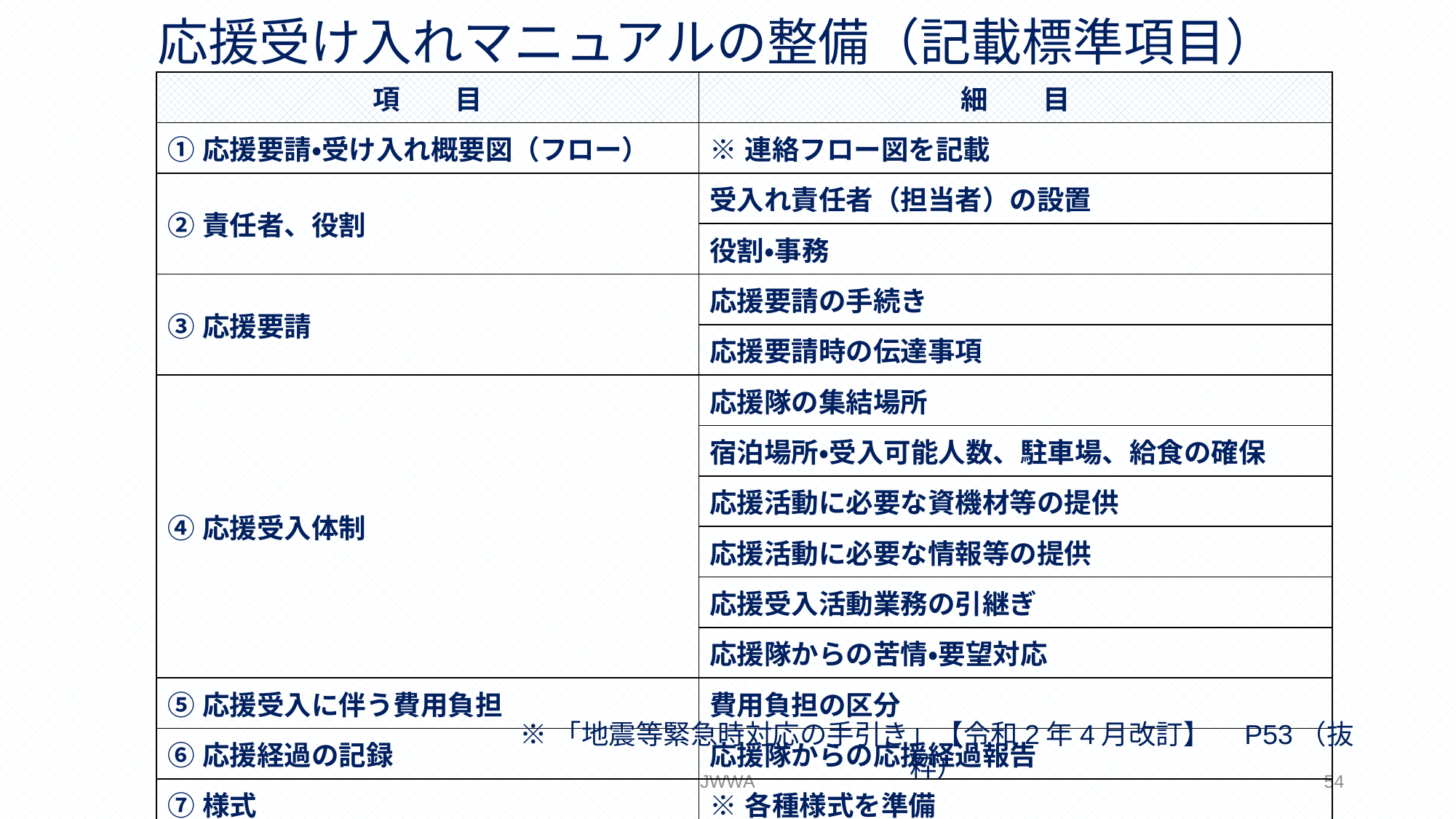

# 応援受け入れマニュアルの整備（記載標準項目）
| 項　　目 | 細　　目 |
| --- | --- |
| ①応援要請・受け入れ概要図（フロー） | ※連絡フロー図を記載 |
| ②責任者、役割 | 受入れ責任者（担当者）の設置 |
|  | 役割・事務 |
| ③応援要請 | 応援要請の手続き |
|  | 応援要請時の伝達事項 |
| ④応援受入体制 | 応援隊の集結場所 |
|  | 宿泊場所・受入可能人数、駐車場、給食の確保 |
|  | 応援活動に必要な資機材等の提供 |
|  | 応援活動に必要な情報等の提供 |
|  | 応援受入活動業務の引継ぎ |
|  | 応援隊からの苦情・要望対応 |
| ⑤応援受入に伴う費用負担 | 費用負担の区分 |
| ⑥応援経過の記録 | 応援隊からの応援経過報告 |
| ⑦様式 | ※各種様式を準備 |
※「地震等緊急時対応の手引き」【令和2年4月改訂】　P53（抜粋）
JWWA
54